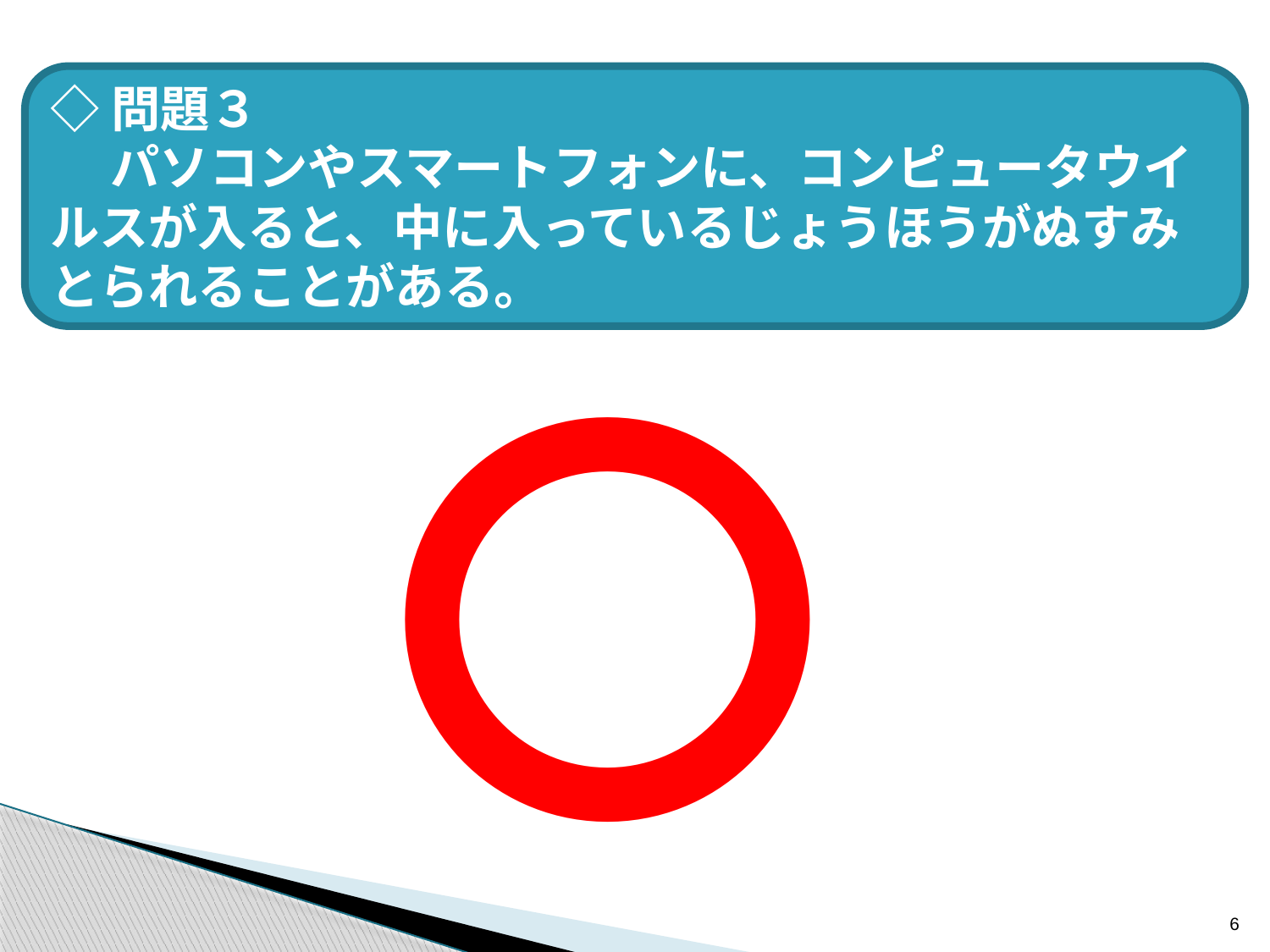

◇問題３
　 パソコンやスマートフォンに、コンピュータウイルスが入ると、中に入っているじょうほうがぬすみとられることがある。

〇

6